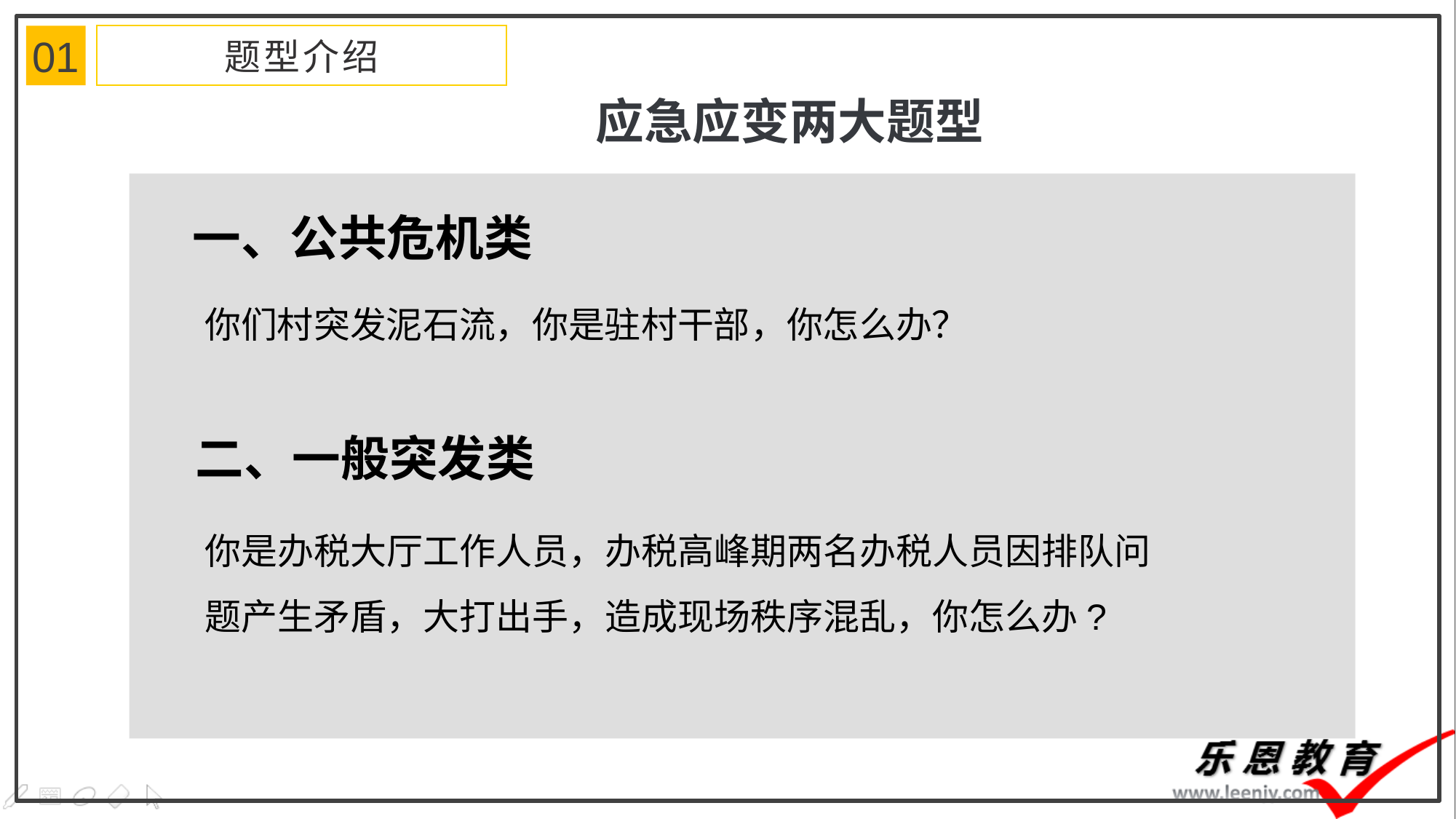

01
题型介绍
应急应变两大题型

一、公共危机类
你们村突发泥石流，你是驻村干部，你怎么办？
二、一般突发类
你是办税大厅工作人员，办税高峰期两名办税人员因排队问题产生矛盾，大打出手，造成现场秩序混乱，你怎么办?